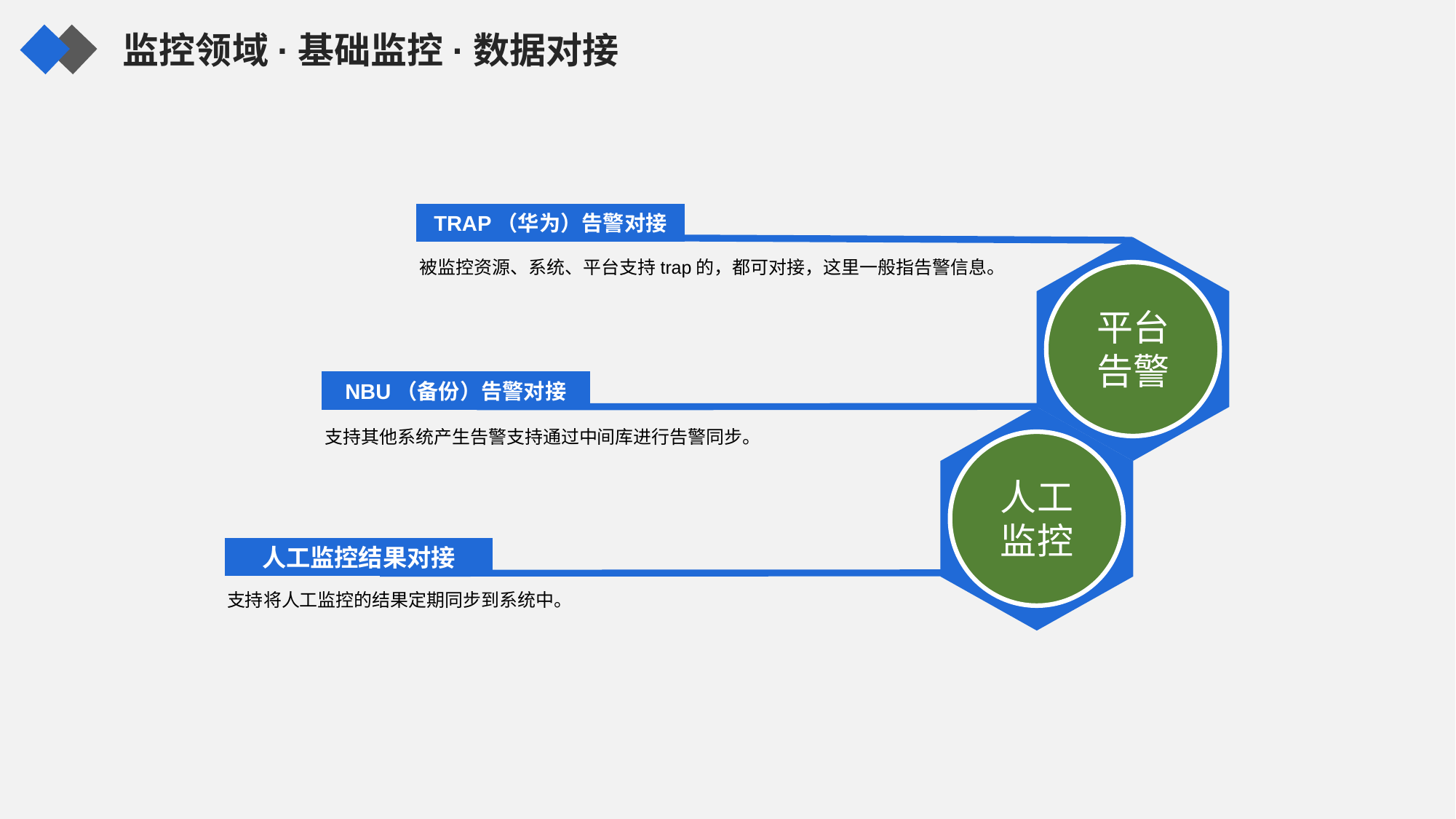

监控领域·基础监控·数据对接

TRAP（华为）告警对接

平台
告警
被监控资源、系统、平台支持trap的，都可对接，这里一般指告警信息。

NBU（备份）告警对接

人工
监控
支持其他系统产生告警支持通过中间库进行告警同步。

人工监控结果对接
支持将人工监控的结果定期同步到系统中。